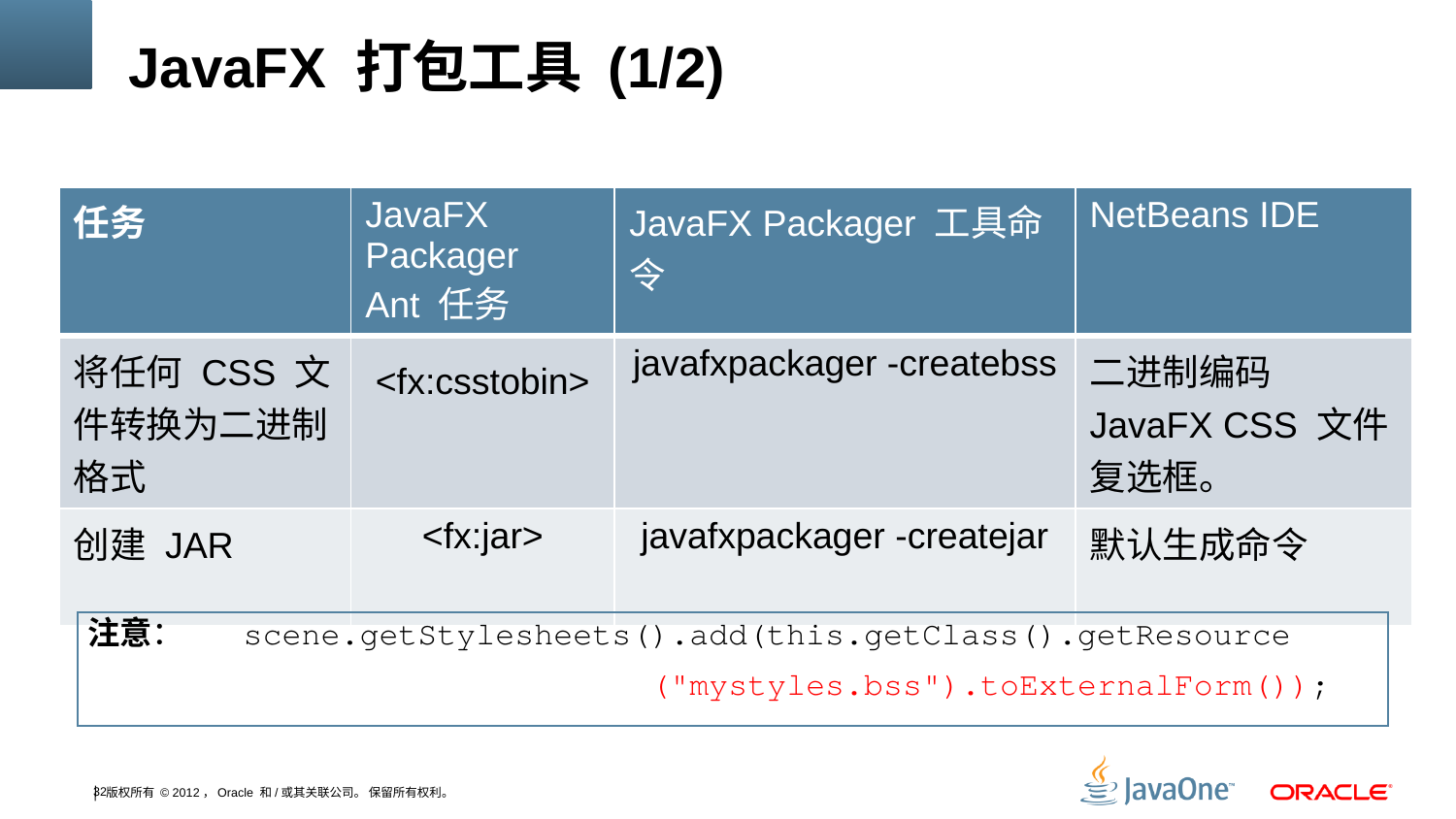

# JavaFX 打包工具 (1/2)

| 任务 | JavaFX Packager Ant 任务 | JavaFX Packager 工具命令 | NetBeans IDE |
| --- | --- | --- | --- |
| 将任何 CSS 文件转换为二进制格式 | <fx:csstobin> | javafxpackager -createbss | 二进制编码 JavaFX CSS 文件复选框。 |
| 创建 JAR | <fx:jar> | javafxpackager -createjar | 默认生成命令 |
注意：       scene.getStylesheets().add(this.getClass().getResource
                             ("mystyles.bss").toExternalForm());